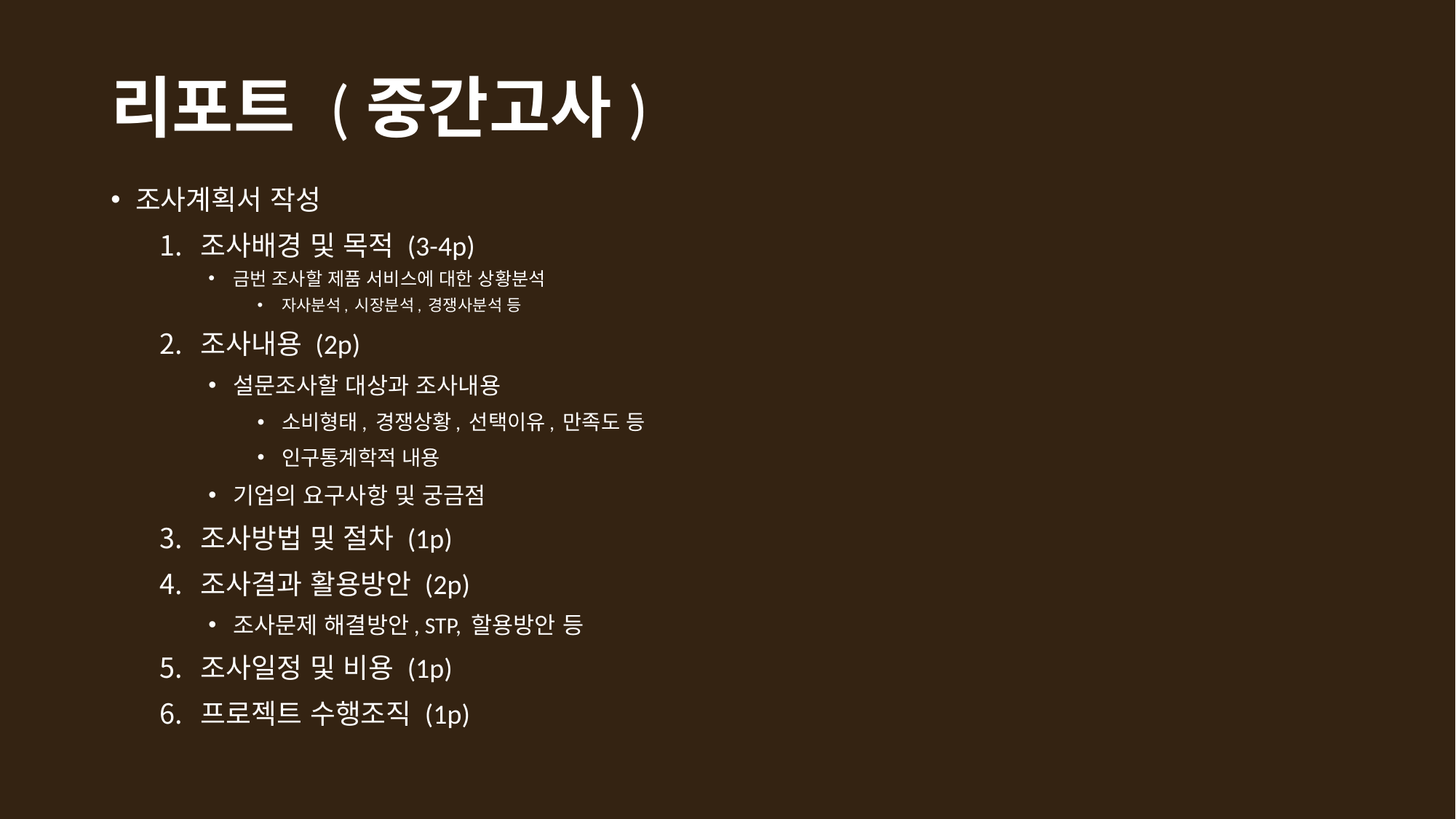

# 리포트 (중간고사)
조사계획서 작성
조사배경 및 목적 (3-4p)
금번 조사할 제품 서비스에 대한 상황분석
자사분석, 시장분석, 경쟁사분석 등
조사내용 (2p)
설문조사할 대상과 조사내용
소비형태, 경쟁상황, 선택이유, 만족도 등
인구통계학적 내용
기업의 요구사항 및 궁금점
조사방법 및 절차 (1p)
조사결과 활용방안 (2p)
조사문제 해결방안, STP, 할용방안 등
조사일정 및 비용 (1p)
프로젝트 수행조직 (1p)